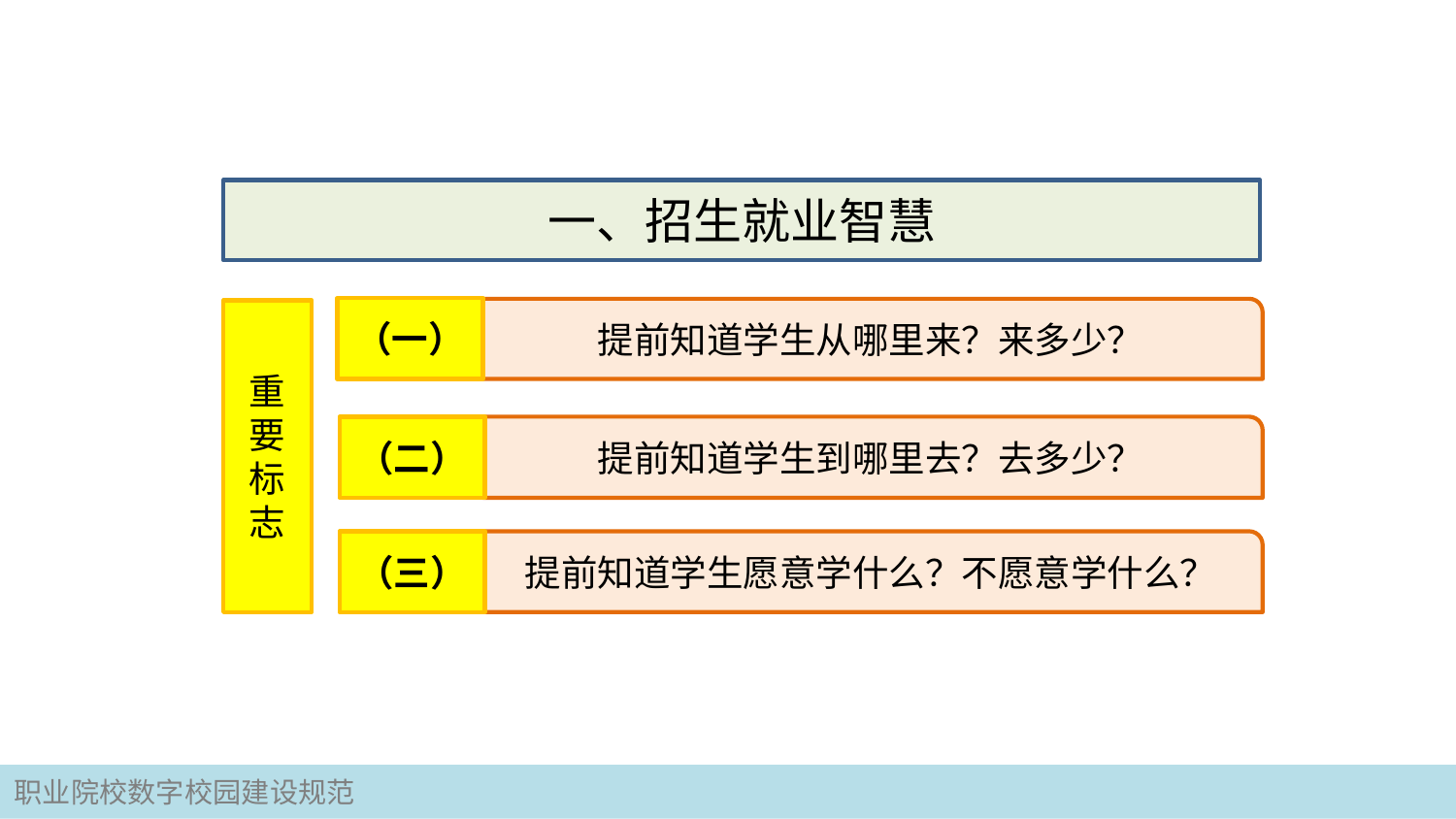

一、招生就业智慧
（一）
提前知道学生从哪里来？来多少？
重要标志
提前知道学生到哪里去？去多少？
（二）
（三）
提前知道学生愿意学什么？不愿意学什么？
职业院校数字校园建设规范